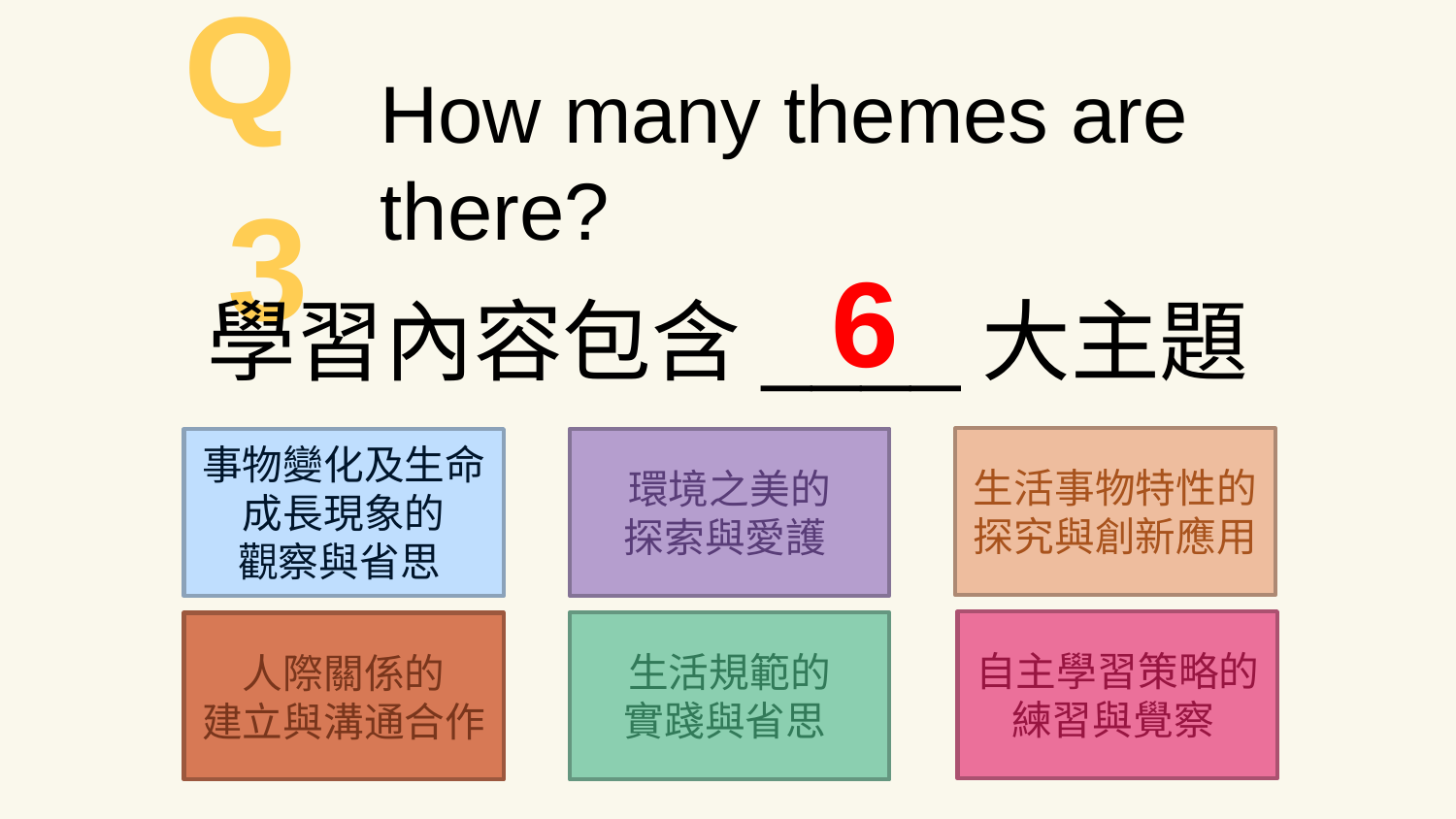

Q3
How many themes are there?
6
學習內容包含____大主題
生活事物特性的探究與創新應用
環境之美的
探索與愛護
事物變化及生命成長現象的
觀察與省思
自主學習策略的練習與覺察
生活規範的
實踐與省思
人際關係的
建立與溝通合作